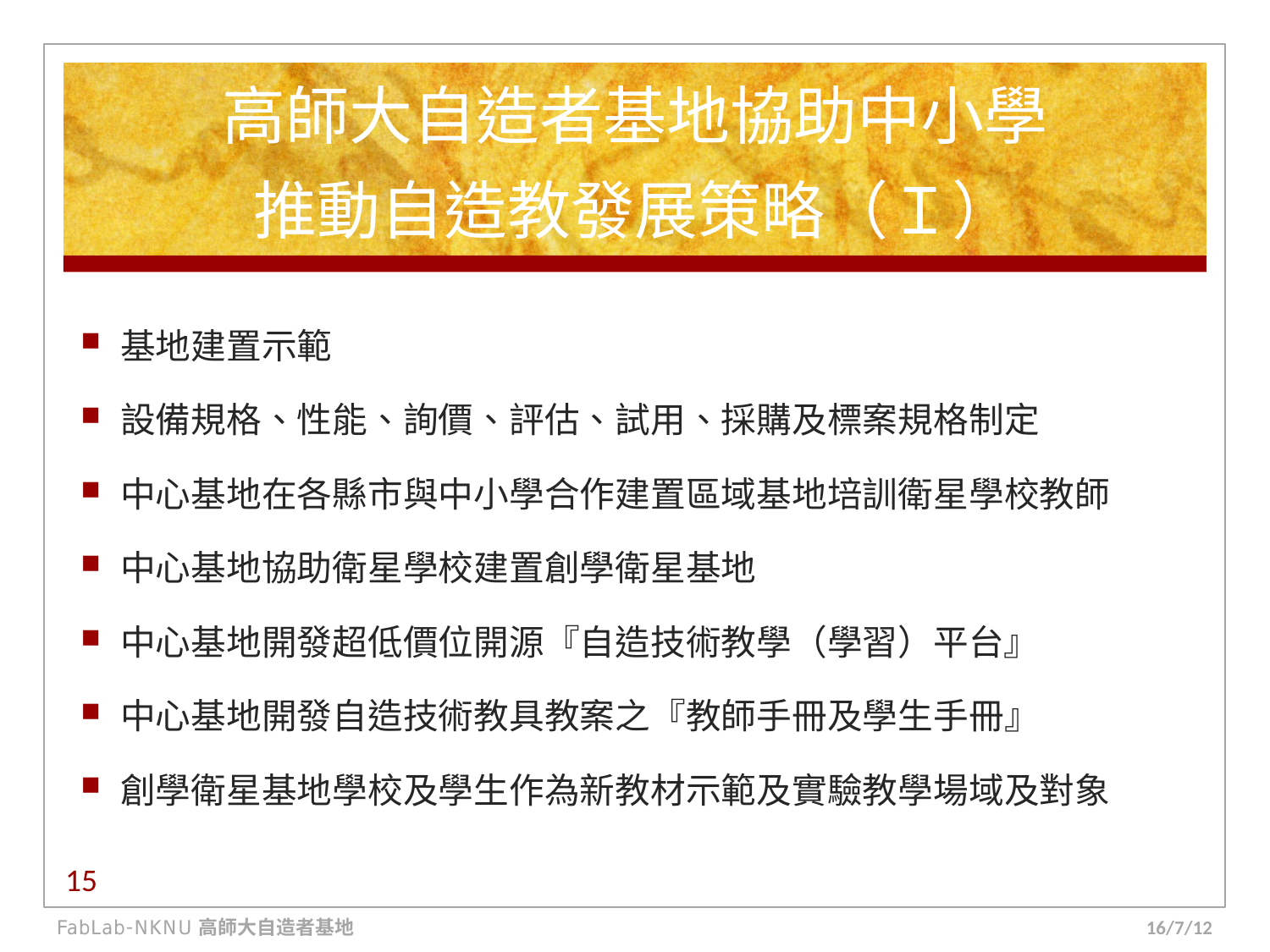

# 高師大自造者基地協助中小學 推動自造教發展策略（Ｉ）
基地建置示範
設備規格、性能、詢價、評估、試用、採購及標案規格制定
中心基地在各縣市與中小學合作建置區域基地培訓衛星學校教師
中心基地協助衛星學校建置創學衛星基地
中心基地開發超低價位開源『自造技術教學（學習）平台』
中心基地開發自造技術教具教案之『教師手冊及學生手冊』
創學衛星基地學校及學生作為新教材示範及實驗教學場域及對象

15
FabLab-NKNU 高師大自造者基地
16/7/12